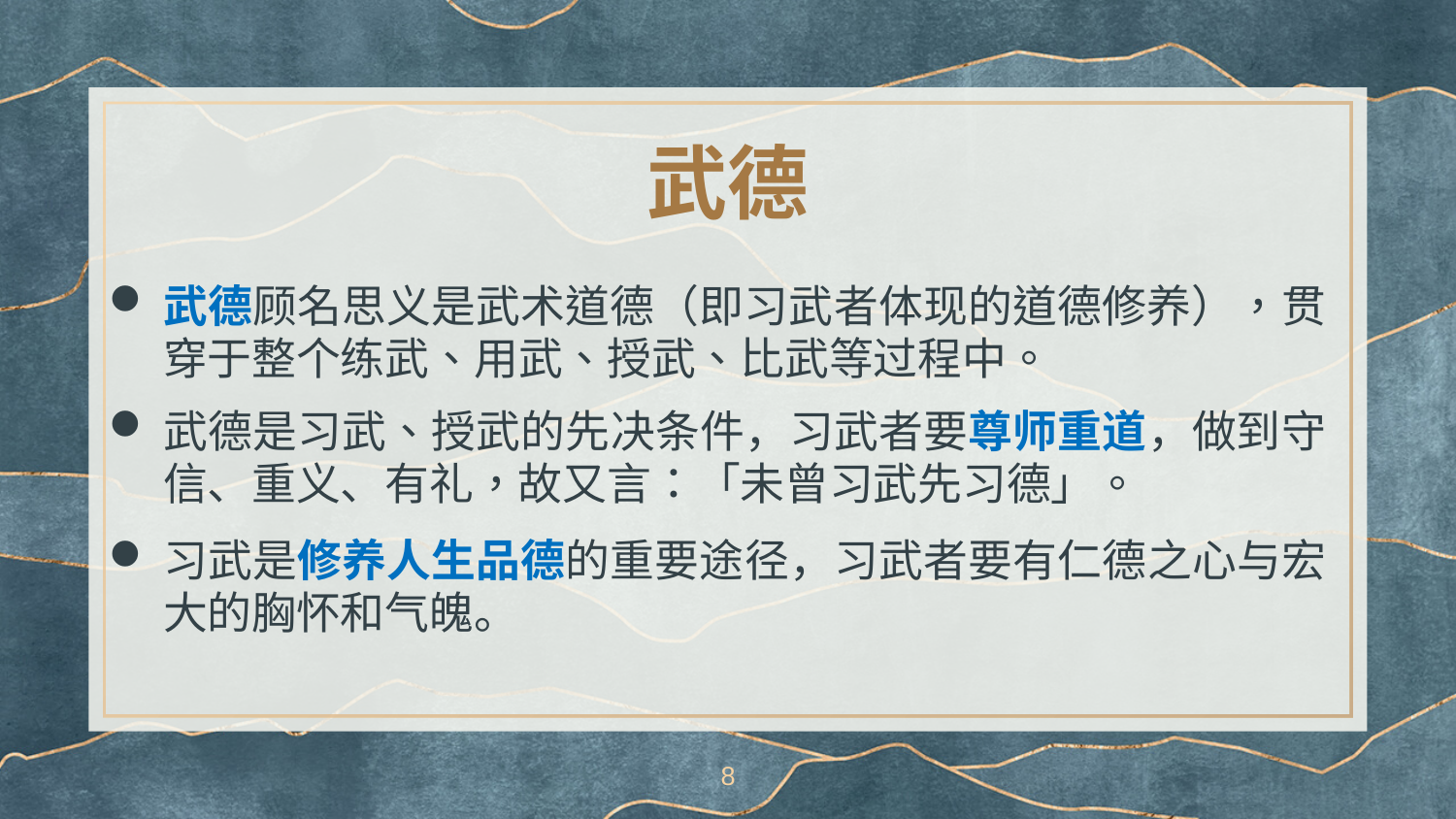

# 武德
武德顾名思义是武术道德（即习武者体现的道德修养），贯穿于整个练武、用武、授武、比武等过程中。
武德是习武、授武的先决条件，习武者要尊师重道，做到守信、重义、有礼，故又言：「未曾习武先习德」。
习武是修养人生品德的重要途径，习武者要有仁德之心与宏大的胸怀和气魄。
8